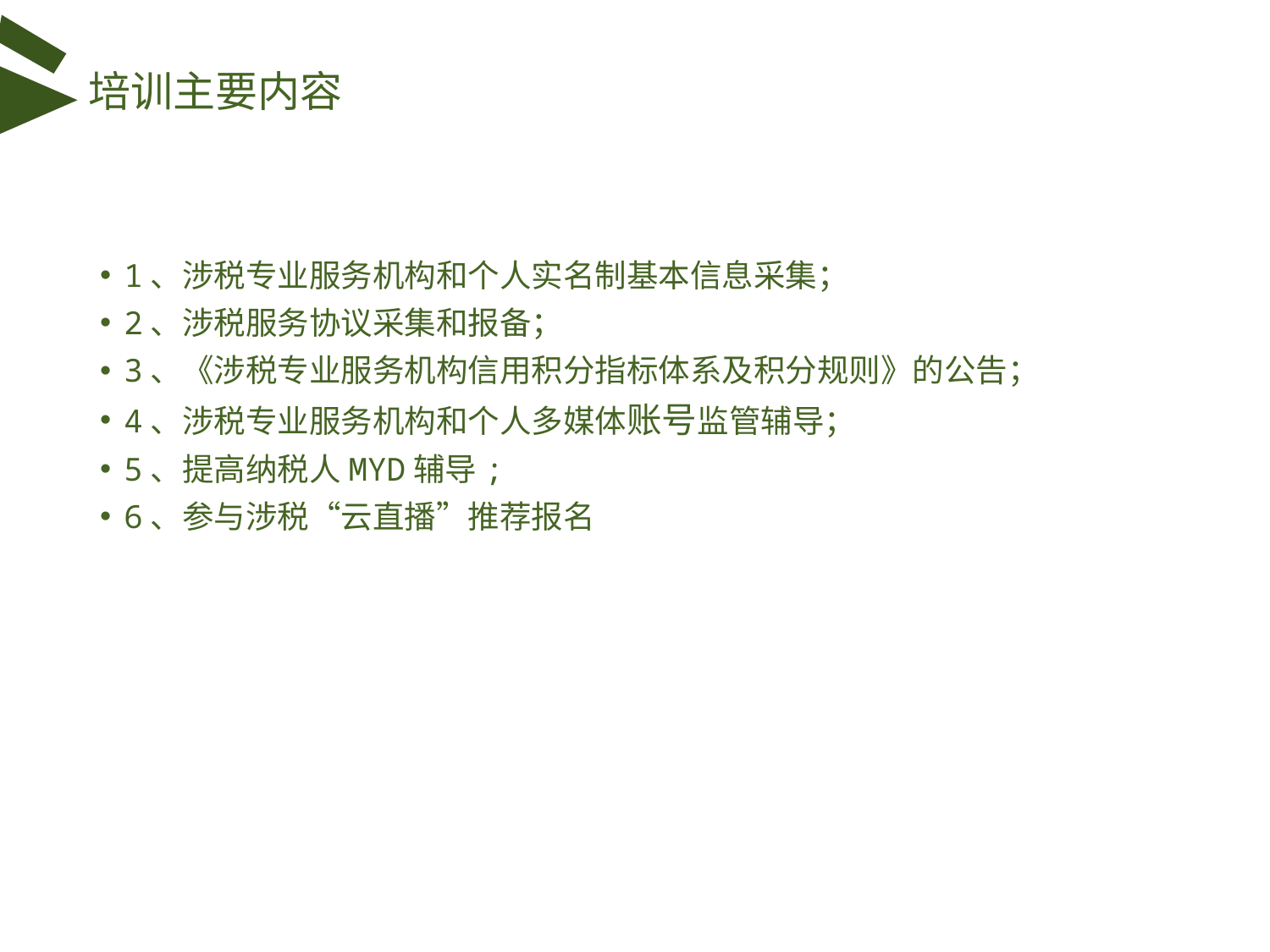

# 培训主要内容
1、涉税专业服务机构和个人实名制基本信息采集；
2、涉税服务协议采集和报备；
3、《涉税专业服务机构信用积分指标体系及积分规则》的公告；
4、涉税专业服务机构和个人多媒体账号监管辅导；
5、提高纳税人MYD辅导;
6、参与涉税“云直播”推荐报名